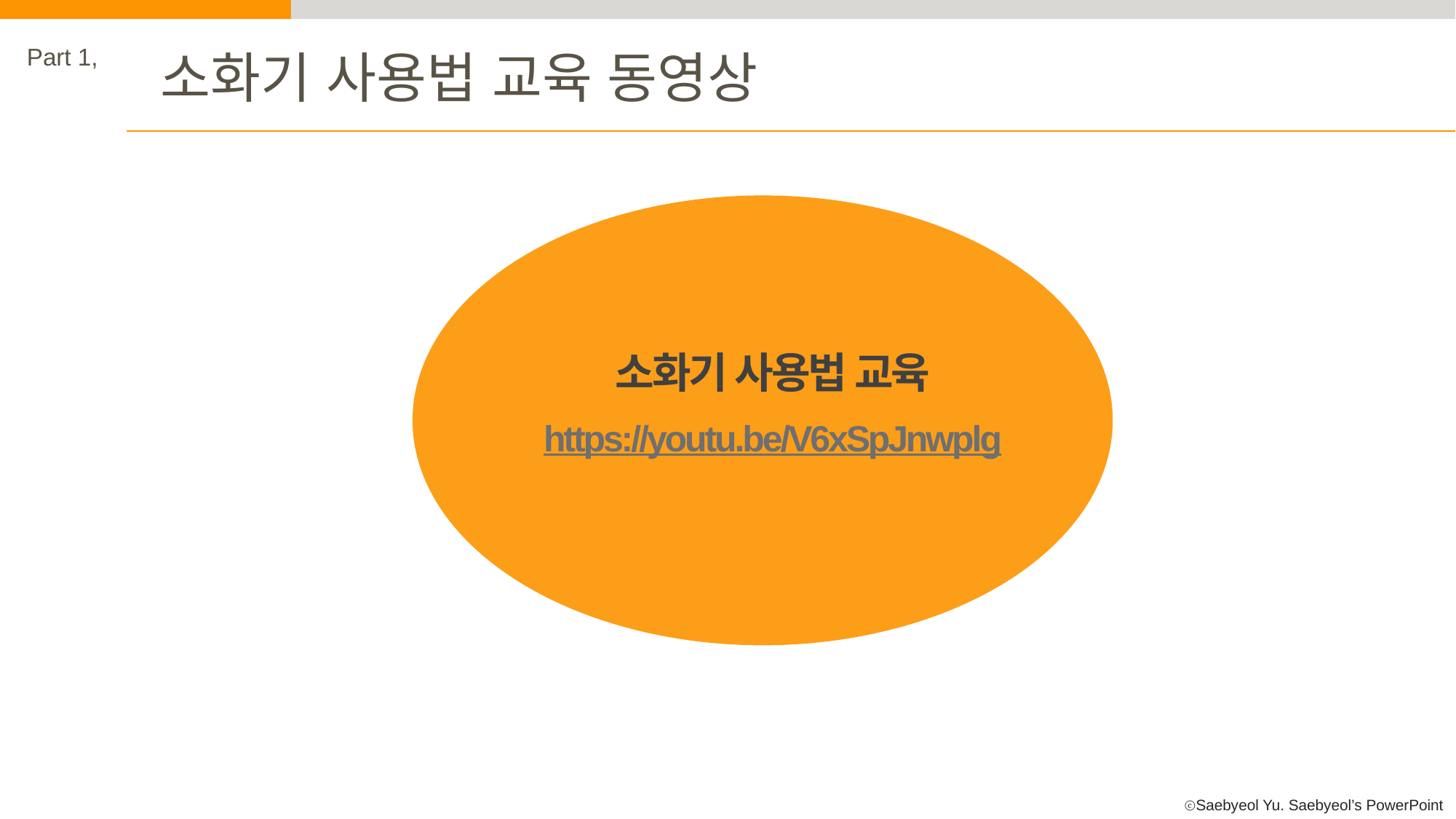

Part 1,
소화기 사용법 교육 동영상

소화기 사용법 교육

https://youtu.be/V6xSpJnwplg